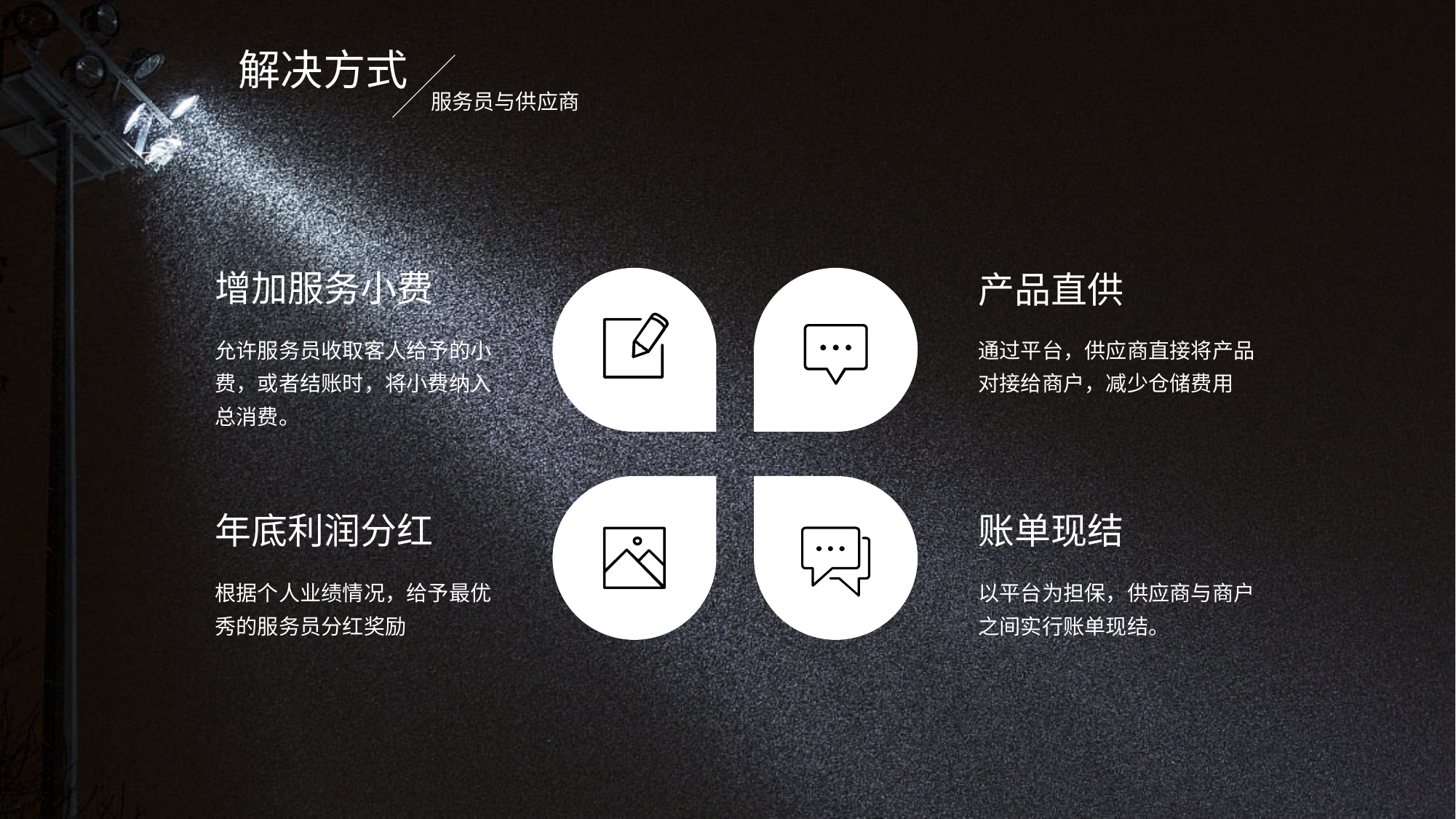

解决方式
服务员与供应商
增加服务小费
产品直供

允许服务员收取客人给予的小费，或者结账时，将小费纳入总消费。
通过平台，供应商直接将产品对接给商户，减少仓储费用

年底利润分红
账单现结
根据个人业绩情况，给予最优秀的服务员分红奖励
以平台为担保，供应商与商户之间实行账单现结。